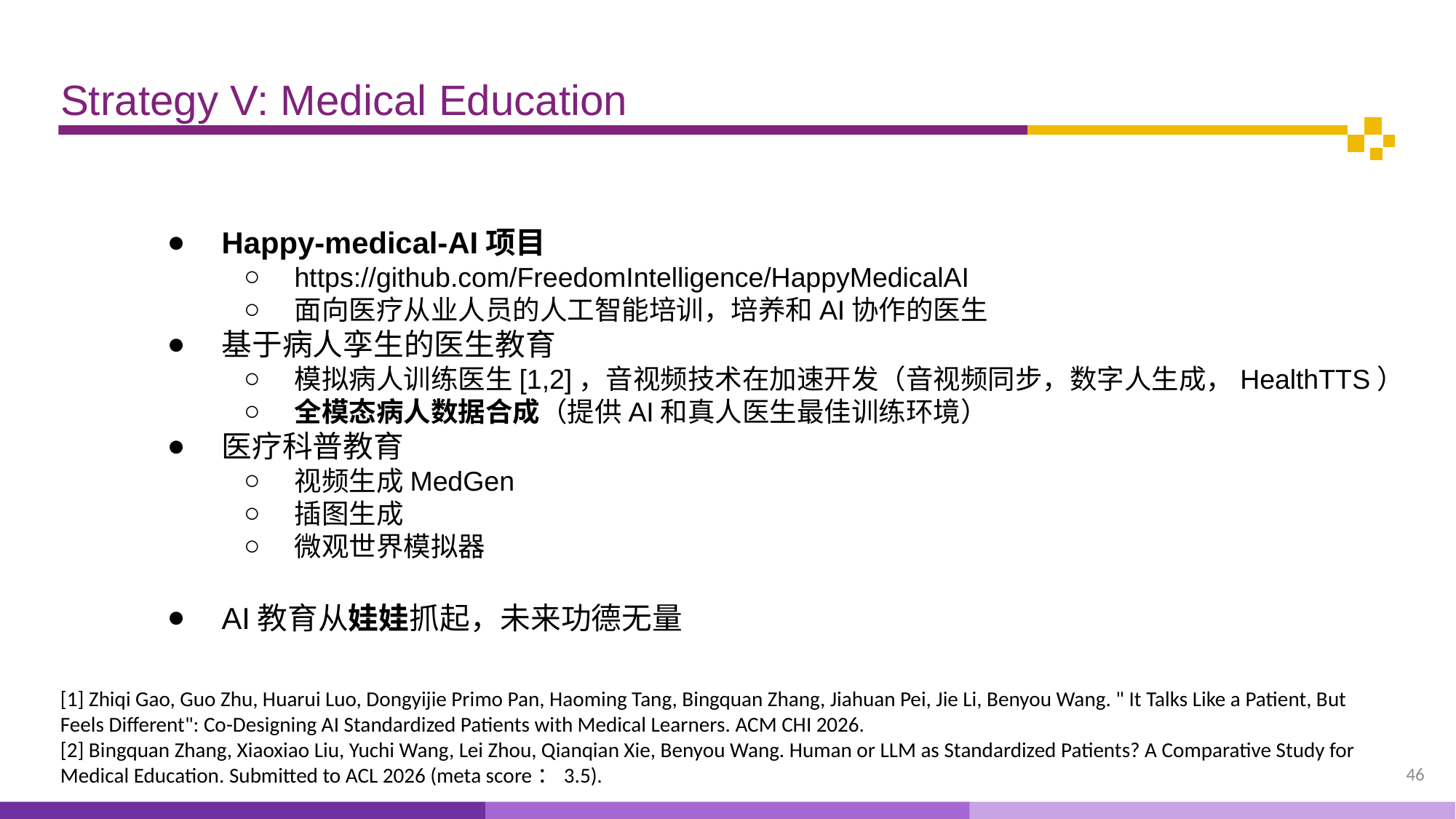

# Strategy V: Medical Education
Happy-medical-AI项目
https://github.com/FreedomIntelligence/HappyMedicalAI
面向医疗从业人员的人工智能培训，培养和AI协作的医生
基于病人孪生的医生教育
模拟病人训练医生[1,2]，音视频技术在加速开发（音视频同步，数字人生成，HealthTTS）
全模态病人数据合成（提供AI和真人医生最佳训练环境）
医疗科普教育
视频生成MedGen
插图生成
微观世界模拟器

AI教育从娃娃抓起，未来功德无量

[1] Zhiqi Gao, Guo Zhu, Huarui Luo, Dongyijie Primo Pan, Haoming Tang, Bingquan Zhang, Jiahuan Pei, Jie Li, Benyou Wang. " It Talks Like a Patient, But Feels Different": Co-Designing AI Standardized Patients with Medical Learners. ACM CHI 2026.
[2] Bingquan Zhang, Xiaoxiao Liu, Yuchi Wang, Lei Zhou, Qianqian Xie, Benyou Wang. Human or LLM as Standardized Patients? A Comparative Study for Medical Education. Submitted to ACL 2026 (meta score：3.5).
46